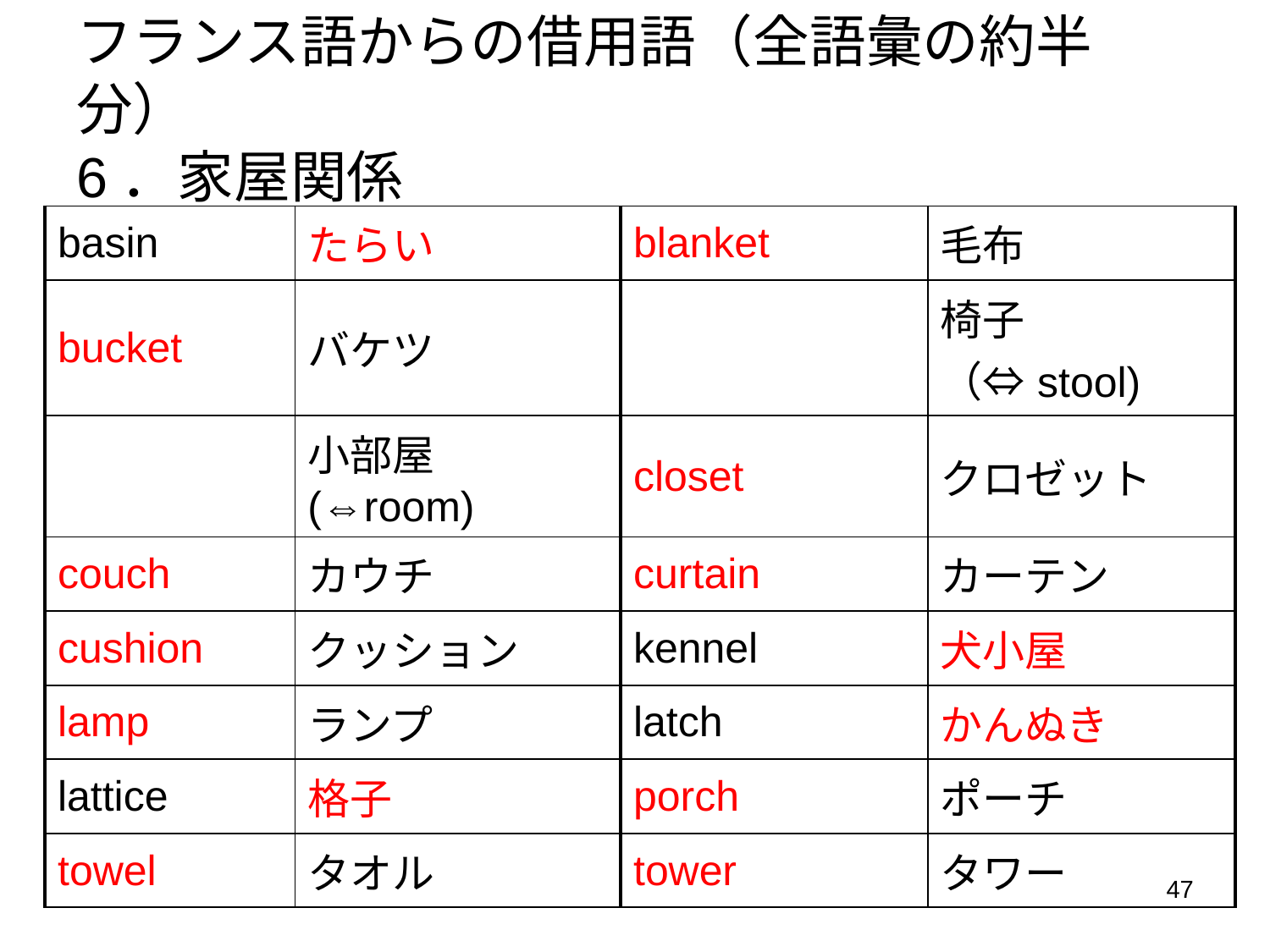

フランス語からの借用語（全語彙の約半分）
6．家屋関係
| basin | たらい | blanket | 毛布 |
| --- | --- | --- | --- |
| bucket | バケツ |  | 椅子（⇔stool) |
|  | 小部屋(⇔room) | closet | クロゼット |
| couch | カウチ | curtain | カーテン |
| cushion | クッション | kennel | 犬小屋 |
| lamp | ランプ | latch | かんぬき |
| lattice | 格子 | porch | ポーチ |
| towel | タオル | tower | タワー |
47